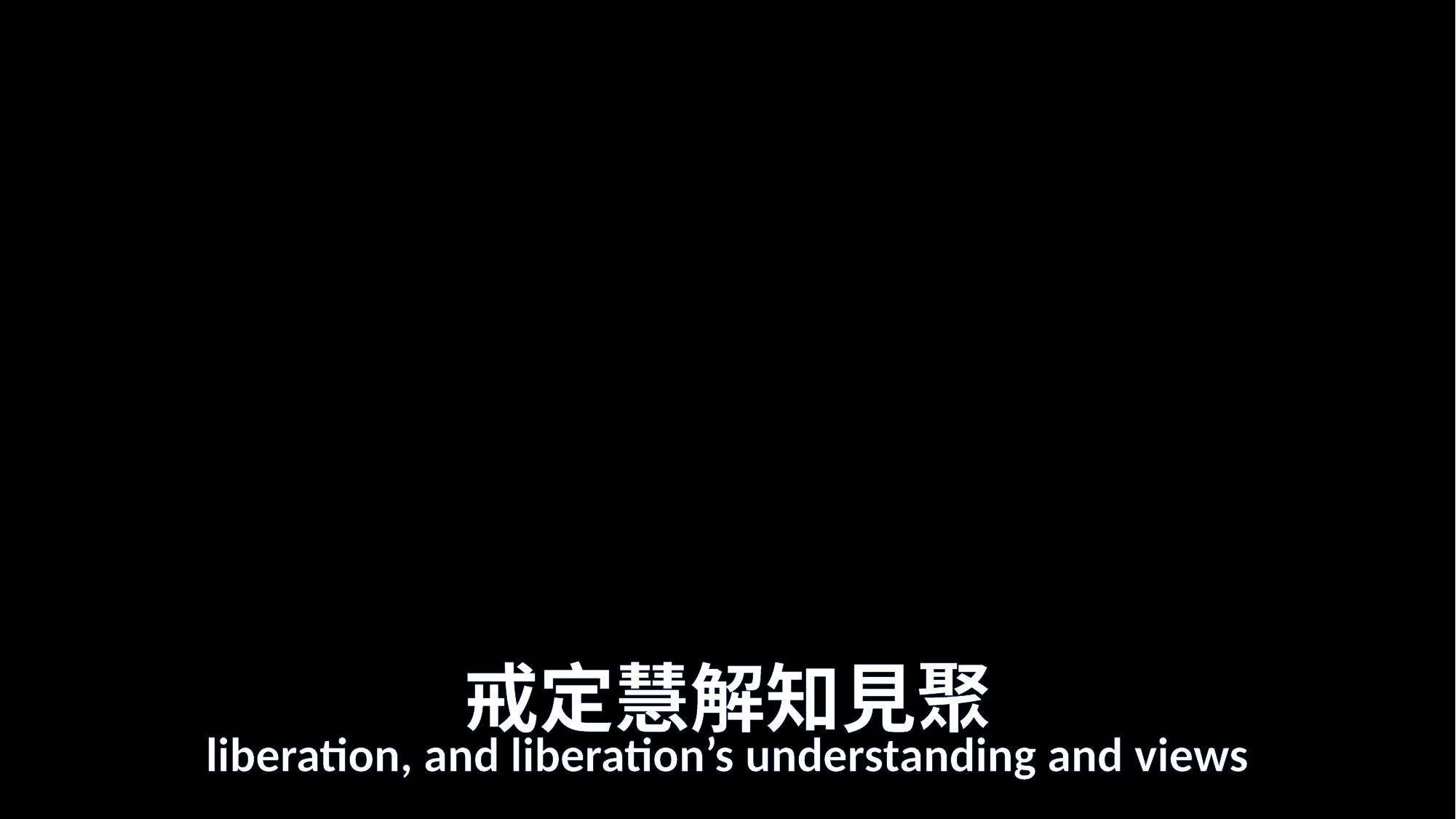

# 戒定慧解知見聚
liberation, and liberation’s understanding and views